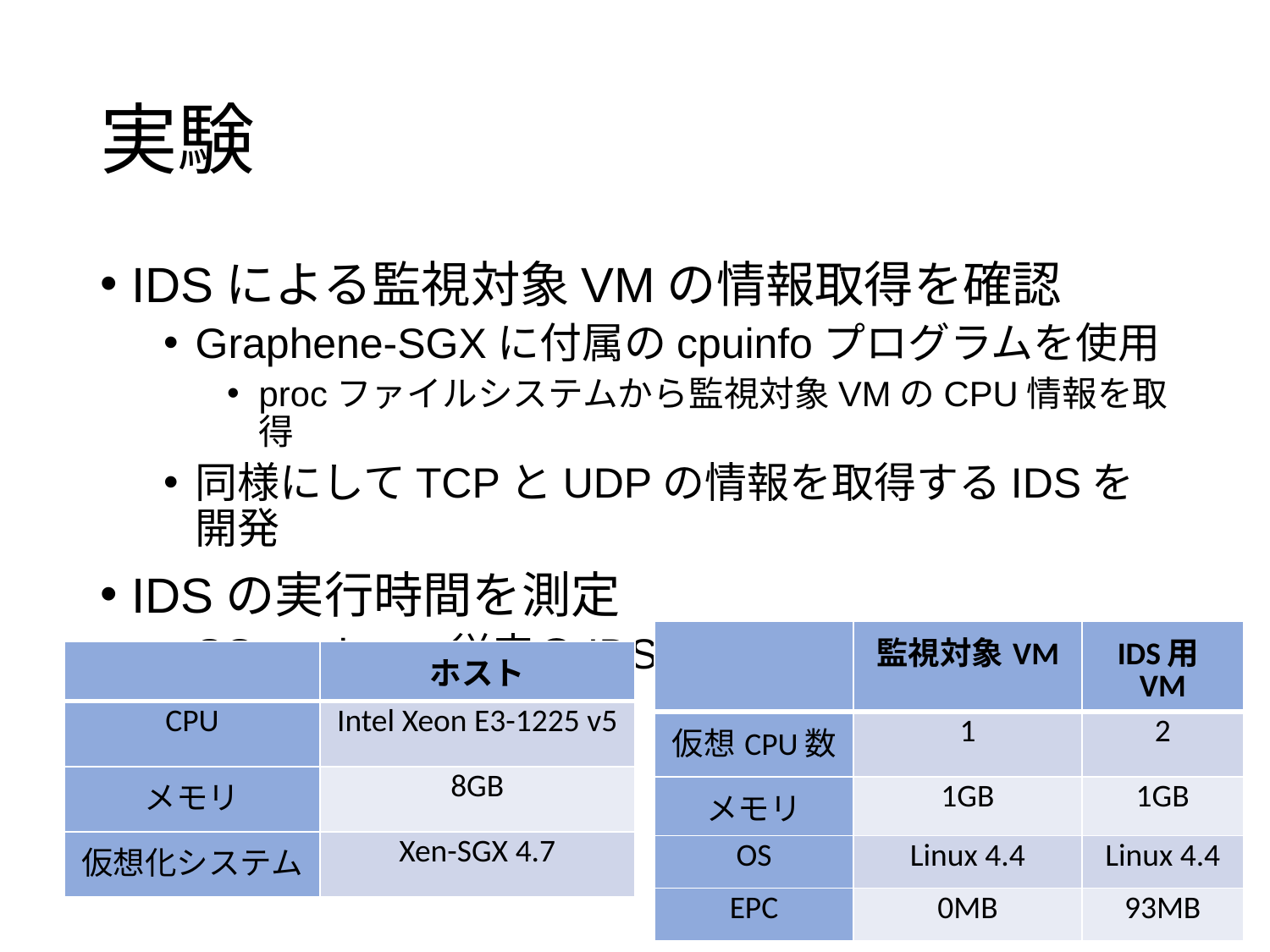

# 実験
IDSによる監視対象VMの情報取得を確認
Graphene-SGXに付属のcpuinfoプログラムを使用
procファイルシステムから監視対象VMのCPU情報を取得
同様にしてTCPとUDPの情報を取得するIDSを開発
IDSの実行時間を測定
SGmonitor、従来のIDSオフロードと比較
|  | 監視対象VM | IDS用VM |
| --- | --- | --- |
| 仮想CPU数 | 1 | 2 |
| メモリ | 1GB | 1GB |
| OS | Linux 4.4 | Linux 4.4 |
| EPC | 0MB | 93MB |
|  | ホスト |
| --- | --- |
| CPU | Intel Xeon E3-1225 v5 |
| メモリ | 8GB |
| 仮想化システム | Xen-SGX 4.7 |
12